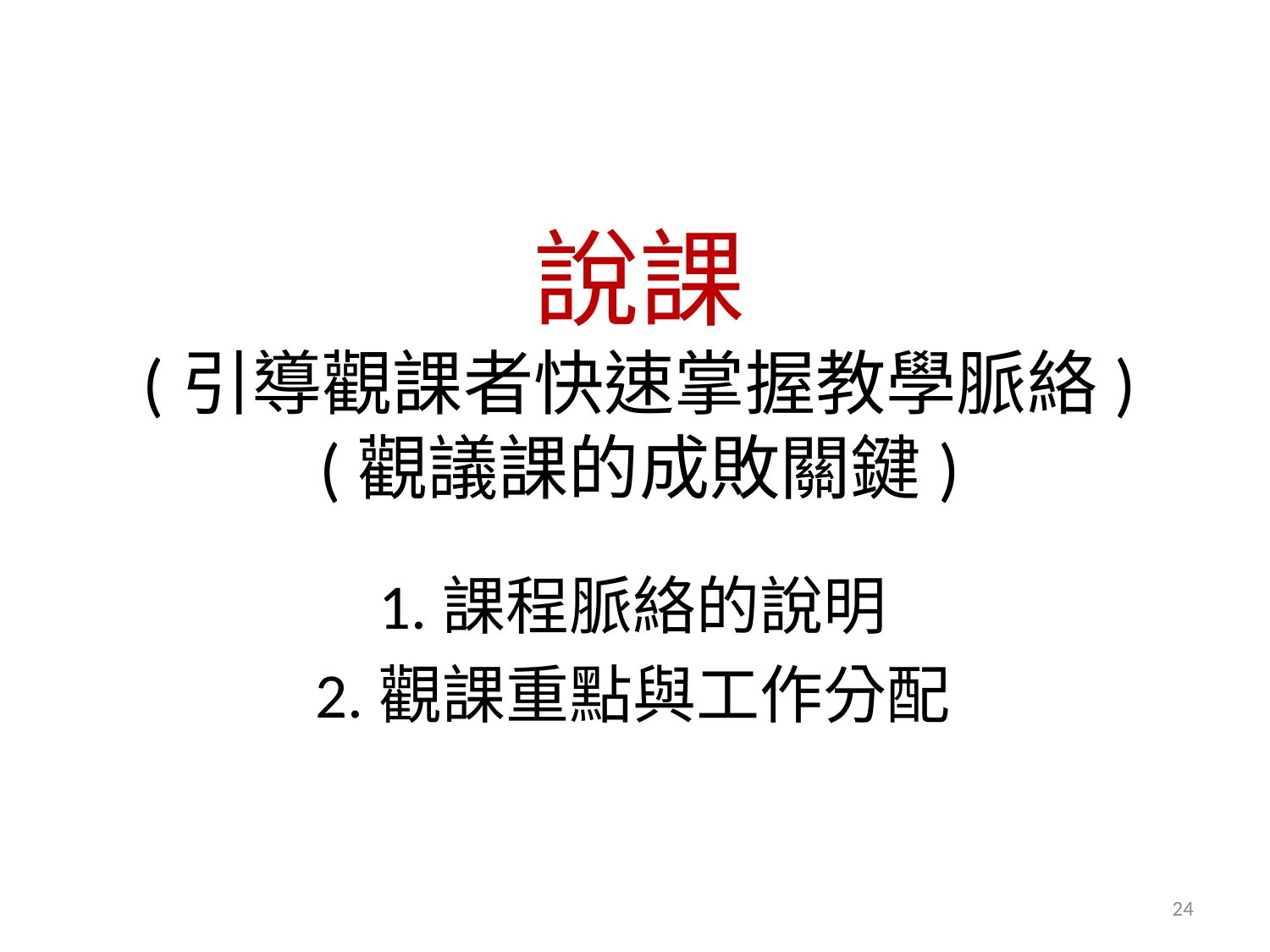

# 說課 (引導觀課者快速掌握教學脈絡) (觀議課的成敗關鍵)
1.課程脈絡的說明
2.觀課重點與工作分配
24